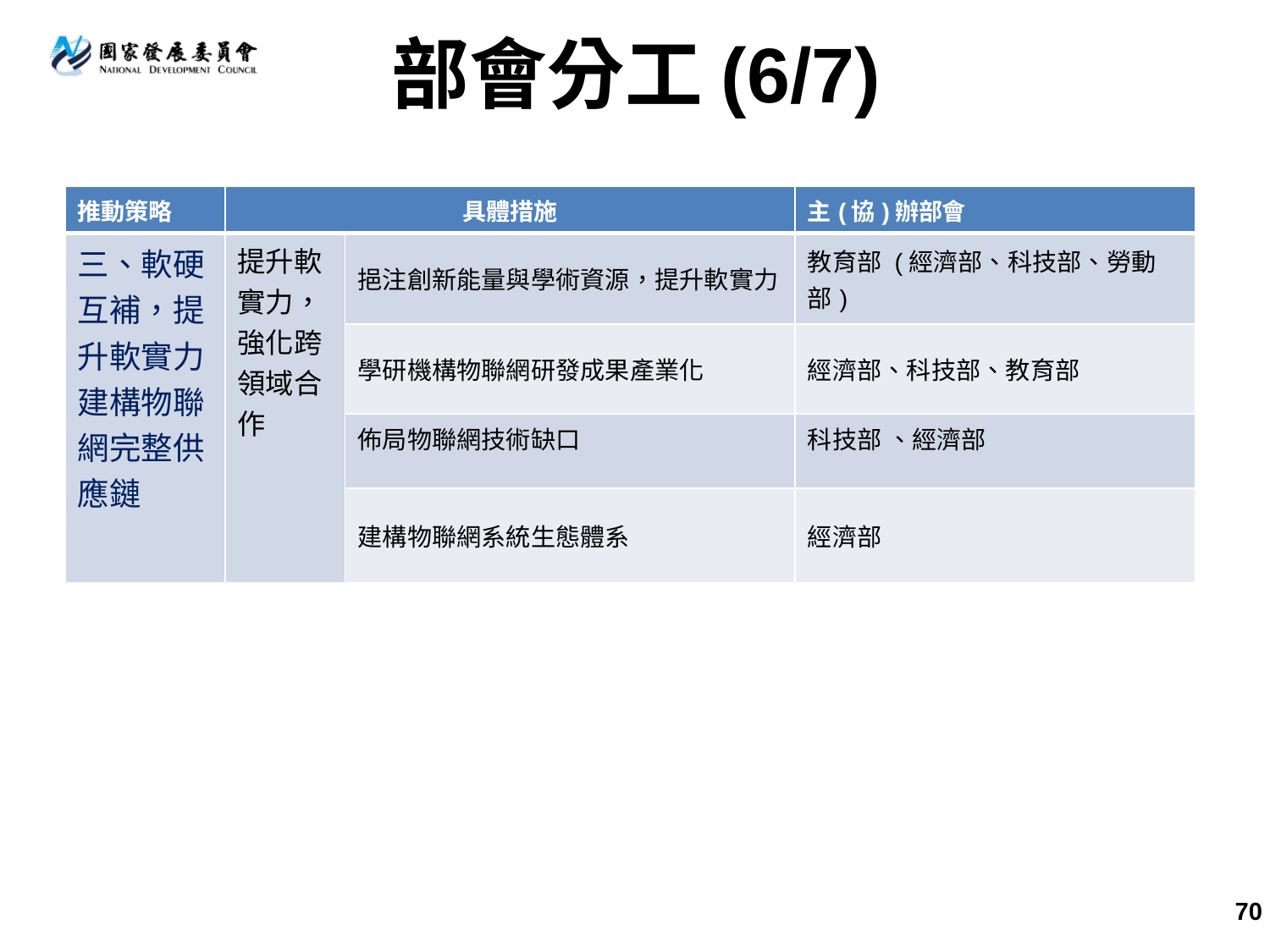

# 部會分工(6/7)
| 推動策略 | 具體措施 |  | 主(協)辦部會 |
| --- | --- | --- | --- |
| 三、軟硬互補，提升軟實力建構物聯網完整供應鏈 | 提升軟實力，強化跨領域合作 | 挹注創新能量與學術資源，提升軟實力 | 教育部 (經濟部、科技部、勞動部) |
|  |  | 學研機構物聯網研發成果產業化 | 經濟部、科技部、教育部 |
|  |  | 佈局物聯網技術缺口 | 科技部 、經濟部 |
|  |  | 建構物聯網系統生態體系 | 經濟部 |
70